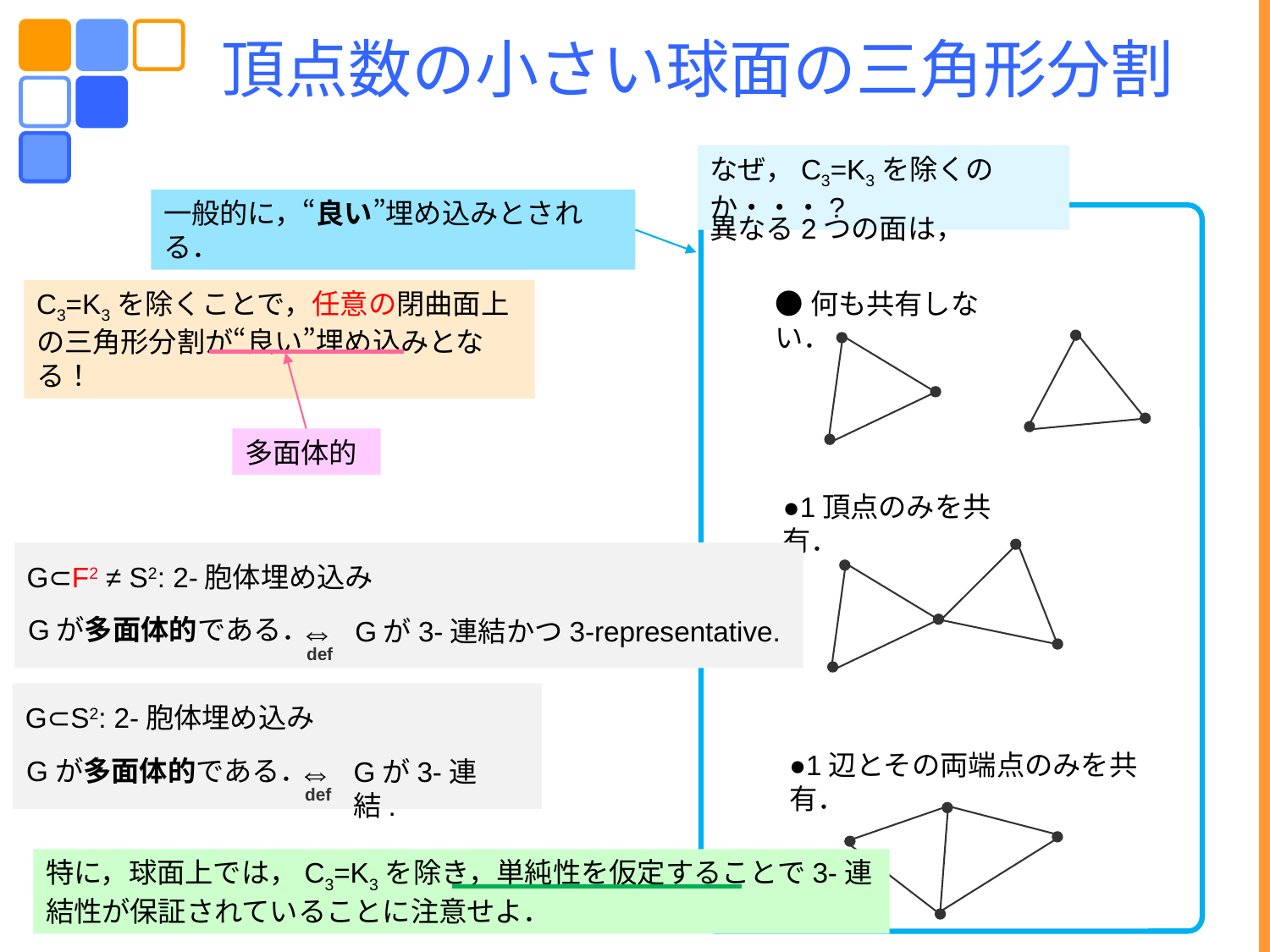

頂点数の小さい球面の三角形分割
なぜ，C3=K3を除くのか・・・?
一般的に，“良い”埋め込みとされる．
異なる2つの面は，

C3=K3を除くことで，任意の閉曲面上の三角形分割が“良い”埋め込みとなる！
●何も共有しない．

多面体的
●1頂点のみを共有．

G⊂F2 ≠ S2: 2-胞体埋め込み
⇔
def
Gが3-連結かつ3-representative.
Gが多面体的である．

G⊂S2: 2-胞体埋め込み
⇔
def
Gが3-連結.
Gが多面体的である．
●1辺とその両端点のみを共有．

特に，球面上では，C3=K3を除き，単純性を仮定することで3-連結性が保証されていることに注意せよ．